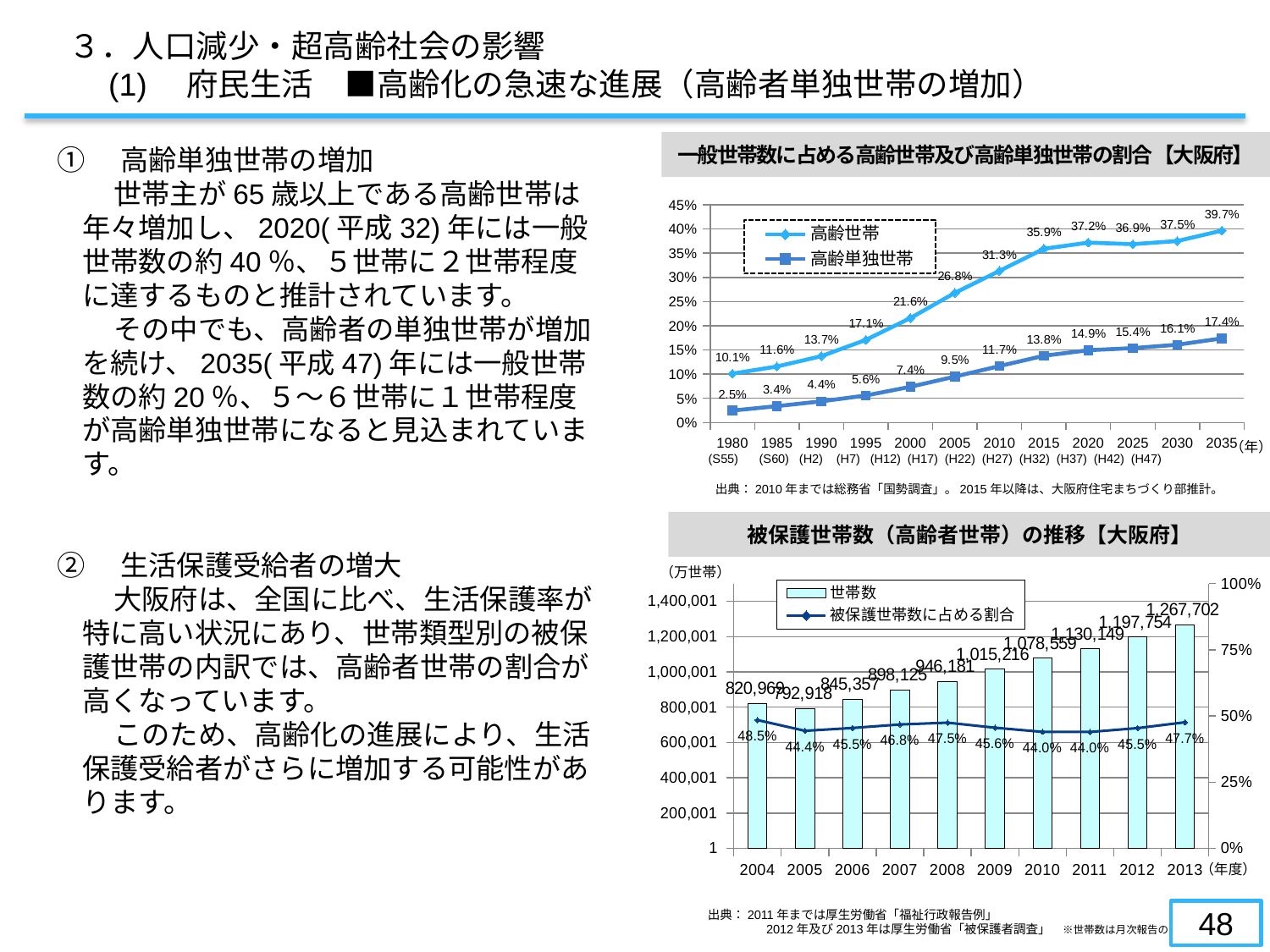

３．人口減少・超高齢社会の影響
　　(1)　府民生活　■高齢化の急速な進展（高齢者単独世帯の増加）
一般世帯数に占める高齢世帯及び高齢単独世帯の割合【大阪府】
①　高齢単独世帯の増加
　　世帯主が65歳以上である高齢世帯は年々増加し、2020(平成32)年には一般世帯数の約40％、５世帯に２世帯程度に達するものと推計されています。
　　その中でも、高齢者の単独世帯が増加を続け、2035(平成47)年には一般世帯数の約20％、５～６世帯に１世帯程度が高齢単独世帯になると見込まれています。

②　生活保護受給者の増大
　　大阪府は、全国に比べ、生活保護率が特に高い状況にあり、世帯類型別の被保護世帯の内訳では、高齢者世帯の割合が高くなっています。
　　このため、高齢化の進展により、生活保護受給者がさらに増加する可能性があります。

### Chart

| Category | 高齢世帯 | 高齢単独世帯 |
|---|---|---|
| 1980 | 0.10097689699448441 | 0.024752052682335036 |
| 1985 | 0.11573792587253817 | 0.03389568908378246 |
| 1990 | 0.1371873887614249 | 0.04380225540014962 |
| 1995 | 0.17079302604546176 | 0.05592562615486744 |
| 2000 | 0.21596311261881881 | 0.07384046728647346 |
| 2005 | 0.2680445820509314 | 0.09494531961712174 |
| 2010 | 0.31326376130471356 | 0.11656069914500584 |
| 2015 | 0.3590659566946115 | 0.13799000755459215 |
| 2020 | 0.3717586098690348 | 0.14941089496208268 |
| 2025 | 0.36856110447757967 | 0.15373413654800838 |
| 2030 | 0.37505623831767404 | 0.1608386128002021 |
| 2035 | 0.39661250486533106 | 0.17388280392437322 |
（年）
        (S55)　 (S60)   (H2)    (H7)   (H12)  (H17)  (H22)  (H27)  (H32)  (H37)  (H42)  (H47)
出典：2010年までは総務省「国勢調査」。2015年以降は、大阪府住宅まちづくり部推計。
被保護世帯数（高齢者世帯）の推移【大阪府】
（万世帯）

### Chart

| Category | 世帯数 | 被保護世帯数に占める割合 |
|---|---|---|
| 2004 | 820969.0 | 0.4849282621664885 |
| 2005 | 792918.0 | 0.4441323931465469 |
| 2006 | 845357.0 | 0.4550461609515653 |
| 2007 | 898125.0 | 0.4682787883591042 |
| 2008 | 946181.0 | 0.47509063155886283 |
| 2009 | 1015216.0 | 0.4559629055409938 |
| 2010 | 1078559.0 | 0.4401281014887636 |
| 2011 | 1130149.0 | 0.4397958059907857 |
| 2012 | 1197754.0 | 0.45457992249300627 |
| 2013 | 1267702.0 | 0.47655049709359915 |
（年度）
48
 出典：2011年までは厚生労働省「福祉行政報告例」
　　　　　2012年及び2013年は厚生労働省「被保護者調査」　※世帯数は月次報告の累計